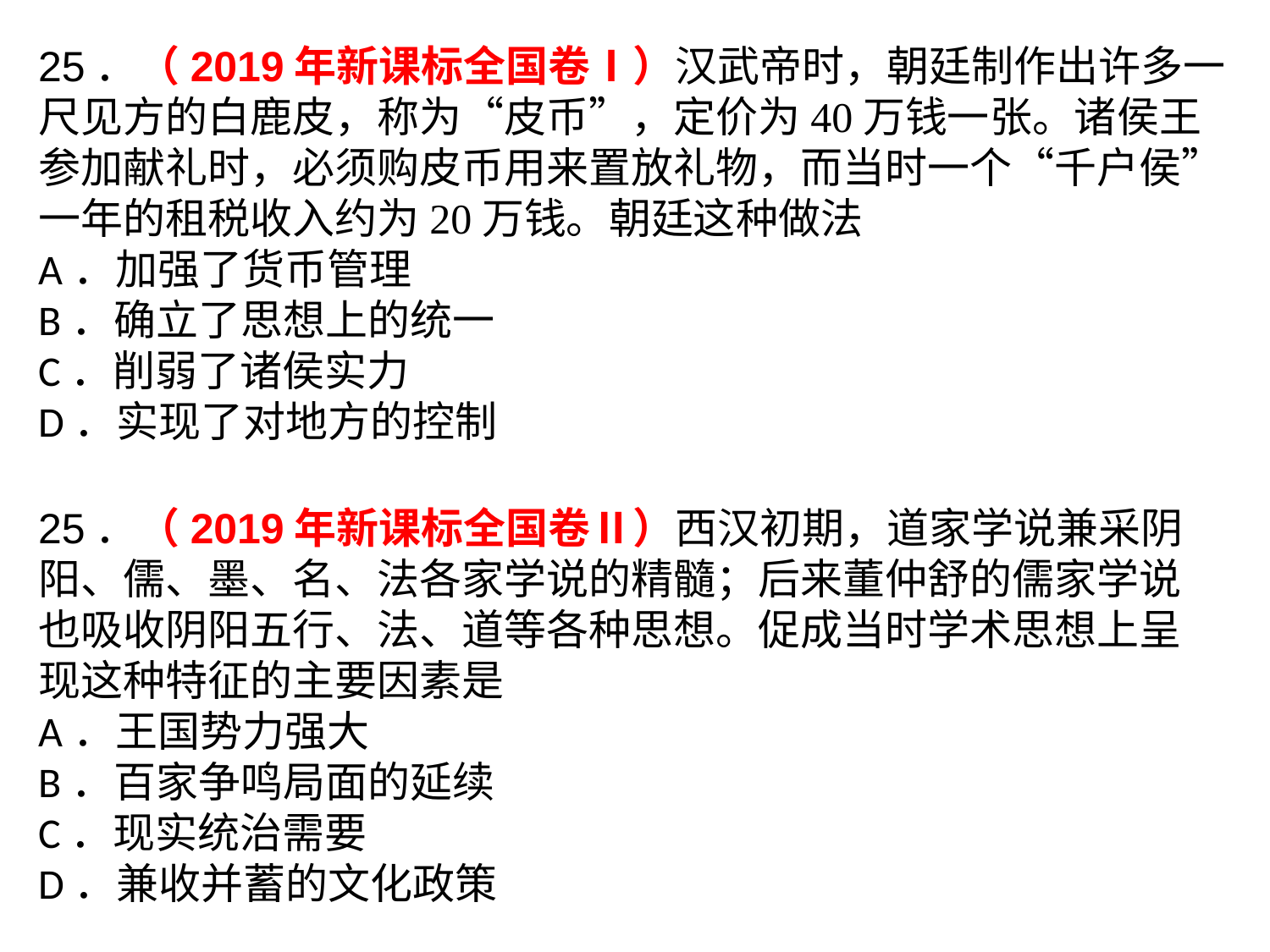

25．（2019年新课标全国卷Ⅰ）汉武帝时，朝廷制作出许多一尺见方的白鹿皮，称为“皮币”，定价为40万钱一张。诸侯王参加献礼时，必须购皮币用来置放礼物，而当时一个“千户侯”一年的租税收入约为20万钱。朝廷这种做法A．加强了货币管理B．确立了思想上的统一C．削弱了诸侯实力D．实现了对地方的控制
25．（2019年新课标全国卷Ⅱ）西汉初期，道家学说兼采阴阳、儒、墨、名、法各家学说的精髓；后来董仲舒的儒家学说也吸收阴阳五行、法、道等各种思想。促成当时学术思想上呈现这种特征的主要因素是A．王国势力强大B．百家争鸣局面的延续C．现实统治需要D．兼收并蓄的文化政策